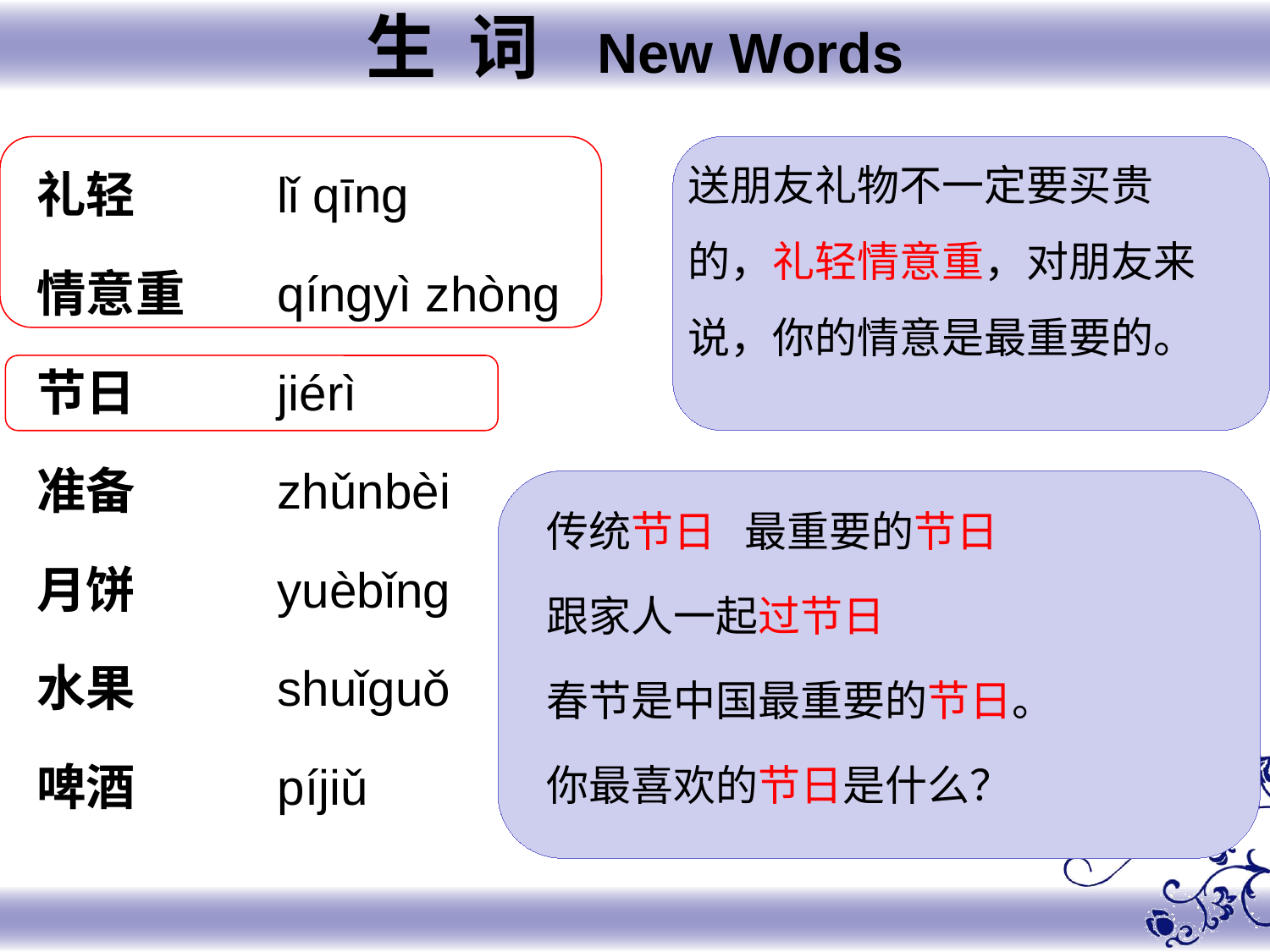

生  词   New Words
送朋友礼物不一定要买贵的，礼轻情意重，对朋友来说，你的情意是最重要的。

lǐ qīng
qíngyì zhòng
jiérì
zhǔnbèi
yuèbǐng
shuǐguǒ
píjiǔ

礼轻
情意重
节日
准备
月饼
水果
啤酒

传统节日   最重要的节日
跟家人一起过节日
春节是中国最重要的节日。
你最喜欢的节日是什么？